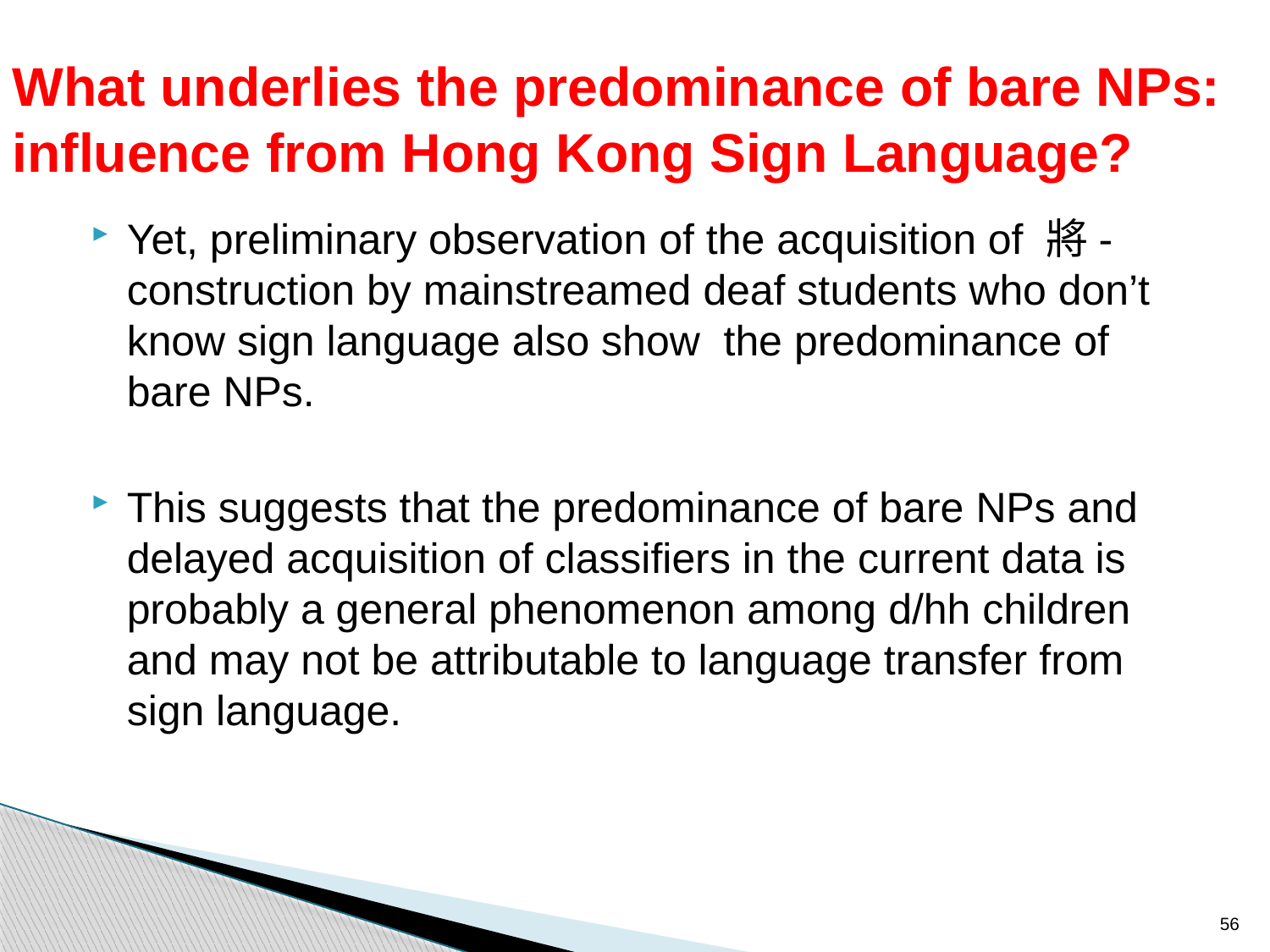

# What underlies the predominance of bare NPs: influence from Hong Kong Sign Language?
Yet, preliminary observation of the acquisition of 將-construction by mainstreamed deaf students who don’t know sign language also show  the predominance of bare NPs.

This suggests that the predominance of bare NPs and delayed acquisition of classifiers in the current data is probably a general phenomenon among d/hh children and may not be attributable to language transfer from sign language.
56